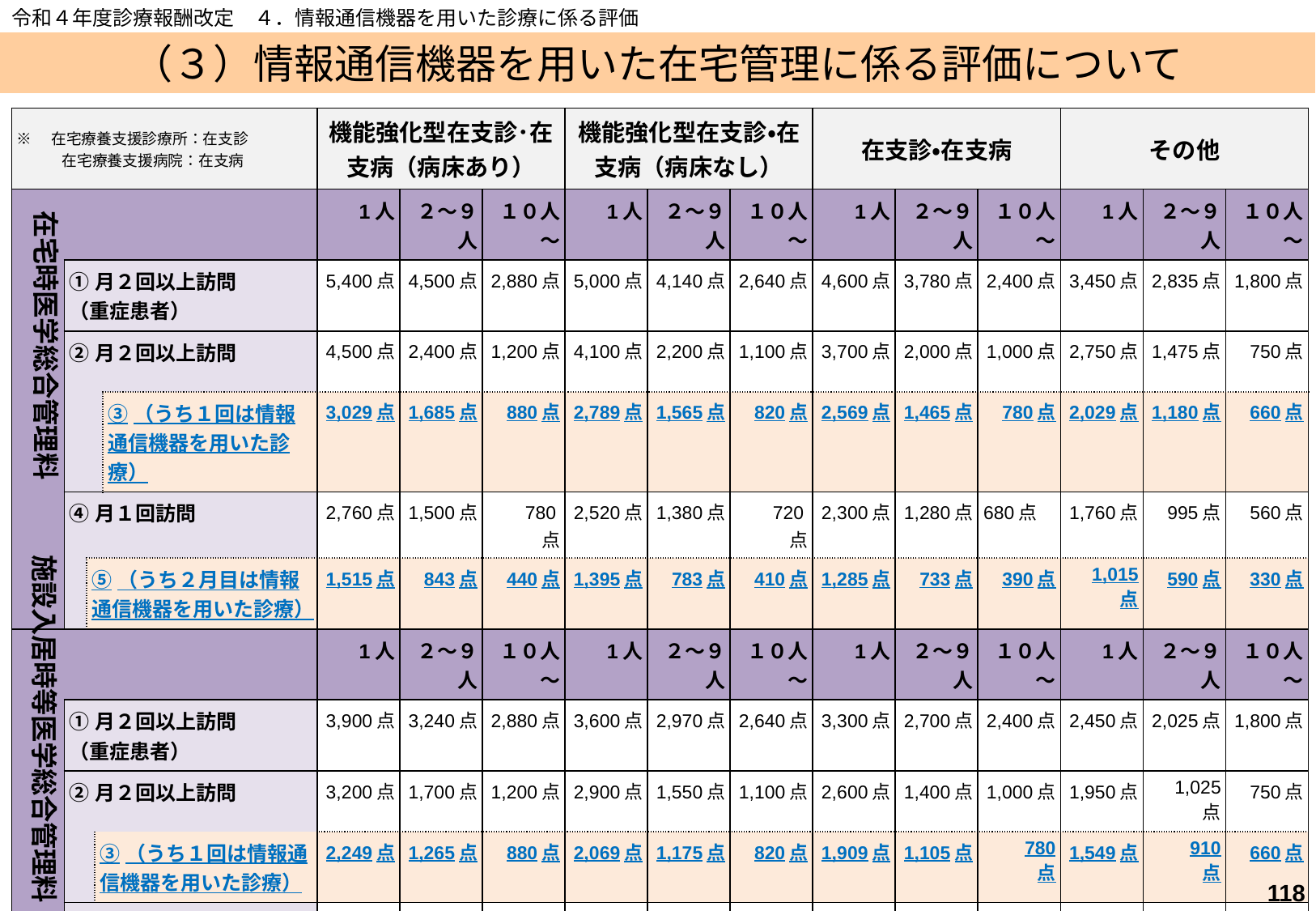

令和４年度診療報酬改定　４．情報通信機器を用いた診療に係る評価

（３）情報通信機器を用いた在宅管理に係る評価について
| ※　在宅療養支援診療所：在支診 　　　在宅療養支援病院：在支病 |  |  |  |  |  | 機能強化型在支診･在支病（病床あり） |  |  | 機能強化型在支診・在支病（病床なし） |  |  | 在支診・在支病 |  |  | その他 |  |  |
| --- | --- | --- | --- | --- | --- | --- | --- | --- | --- | --- | --- | --- | --- | --- | --- | --- | --- |
|  |  |  |  |  |  | 1人 | ２～９人 | １０人～ | 1人 | ２～９人 | １０人～ | 1人 | ２～９人 | １０人～ | 1人 | ２～９人 | １０人～ |
|  | ①月２回以上訪問 （重症患者） |  |  |  |  | 5,400点 | 4,500点 | 2,880点 | 5,000点 | 4,140点 | 2,640点 | 4,600点 | 3,780点 | 2,400点 | 3,450点 | 2,835点 | 1,800点 |
|  | ②月２回以上訪問 |  |  |  |  | 4,500点 | 2,400点 | 1,200点 | 4,100点 | 2,200点 | 1,100点 | 3,700点 | 2,000点 | 1,000点 | 2,750点 | 1,475点 | 750点 |
|  |  |  |  |  | ③（うち１回は情報通信機器を用いた診療） | 3,029点 | 1,685点 | 880点 | 2,789点 | 1,565点 | 820点 | 2,569点 | 1,465点 | 780点 | 2,029点 | 1,180点 | 660点 |
|  | ④月１回訪問 |  |  |  |  | 2,760点 | 1,500点 | 780点 | 2,520点 | 1,380点 | 720点 | 2,300点 | 1,280点 | 680点 | 1,760点 | 995点 | 560点 |
|  |  |  | ⑤（うち２月目は情報通信機器を用いた診療） |  |  | 1,515点 | 843点 | 440点 | 1,395点 | 783点 | 410点 | 1,285点 | 733点 | 390点 | 1,015 点 | 590点 | 330点 |
|  |  |  |  |  |  | 1人 | ２～９人 | １０人～ | 1人 | ２～９人 | １０人～ | 1人 | ２～９人 | １０人～ | 1人 | ２～９人 | １０人～ |
|  | ①月２回以上訪問 （重症患者） |  |  |  |  | 3,900点 | 3,240点 | 2,880点 | 3,600点 | 2,970点 | 2,640点 | 3,300点 | 2,700点 | 2,400点 | 2,450点 | 2,025点 | 1,800点 |
|  | ②月２回以上訪問 |  |  |  |  | 3,200点 | 1,700点 | 1,200点 | 2,900点 | 1,550点 | 1,100点 | 2,600点 | 1,400点 | 1,000点 | 1,950点 | 1,025 点 | 750点 |
|  |  |  |  | ③（うち１回は情報通信機器を用いた診療） |  | 2,249点 | 1,265点 | 880点 | 2,069点 | 1,175点 | 820点 | 1,909点 | 1,105点 | 780 点 | 1,549点 | 910 点 | 660点 |
|  | ④月１回訪問 |  |  |  |  | 1,980点 | 1,080点 | 780点 | 1,800点 | 990点 | 720点 | 1,640点 | 920点 | 680点 | 1,280点 | 725点 | 560点 |
|  |  | ⑤（うち２月目は情報通信機器を用いた診療） |  |  |  | 1,125点 | 633点 | 440点 | 1,035点 | 588点 | 410点 | 955点 | 553点 | 390点 | 775点 | 455点 | 330点 |
在宅時医学総合管理料
施設入居時等医学総合管理料
118